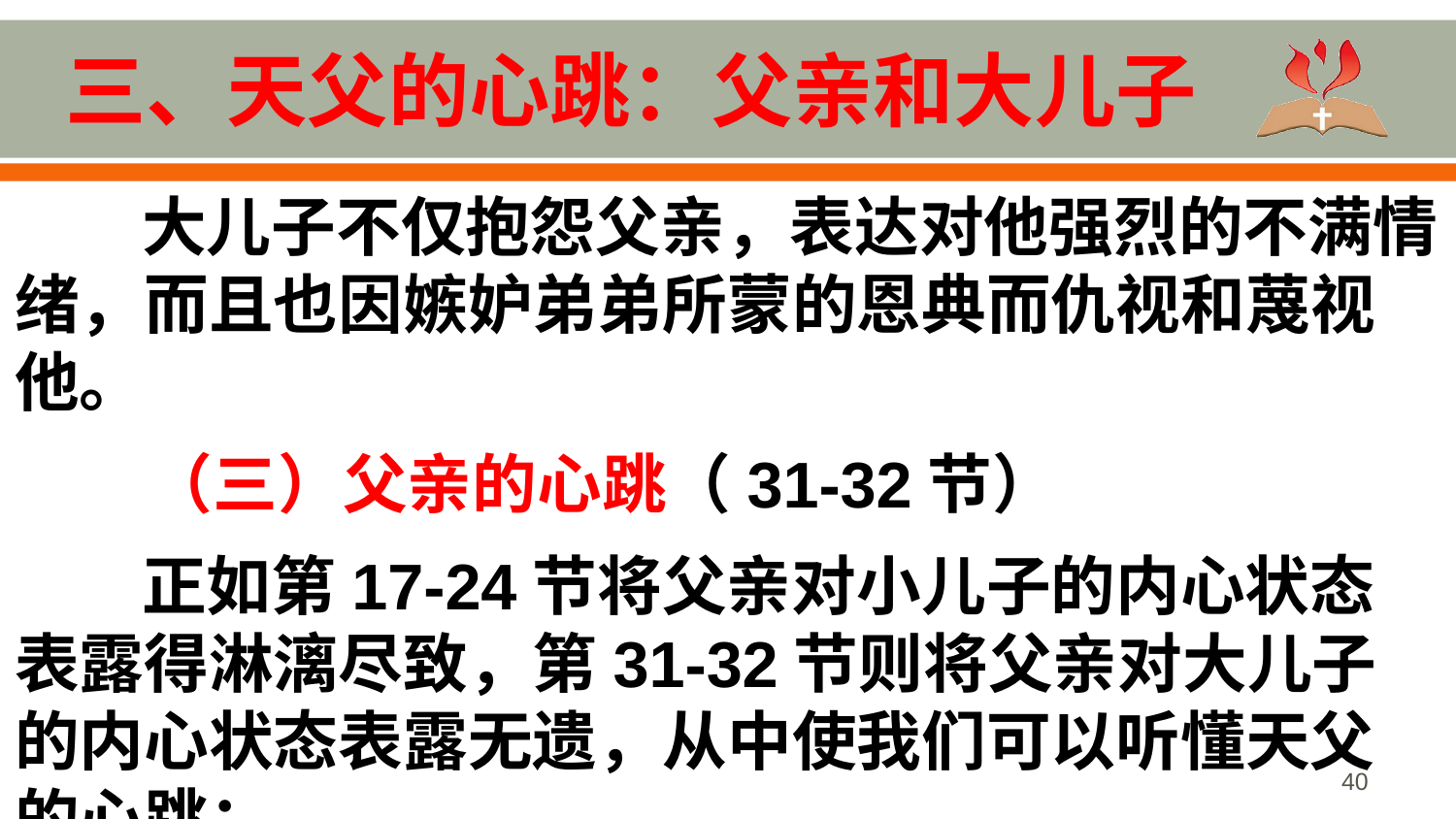

# 三、天父的心跳：父亲和大儿子
大儿子不仅抱怨父亲，表达对他强烈的不满情绪，而且也因嫉妒弟弟所蒙的恩典而仇视和蔑视他。
        （三）父亲的心跳（31-32节）
正如第17-24节将父亲对小儿子的内心状态表露得淋漓尽致，第31-32节则将父亲对大儿子的内心状态表露无遗，从中使我们可以听懂天父的心跳：

40